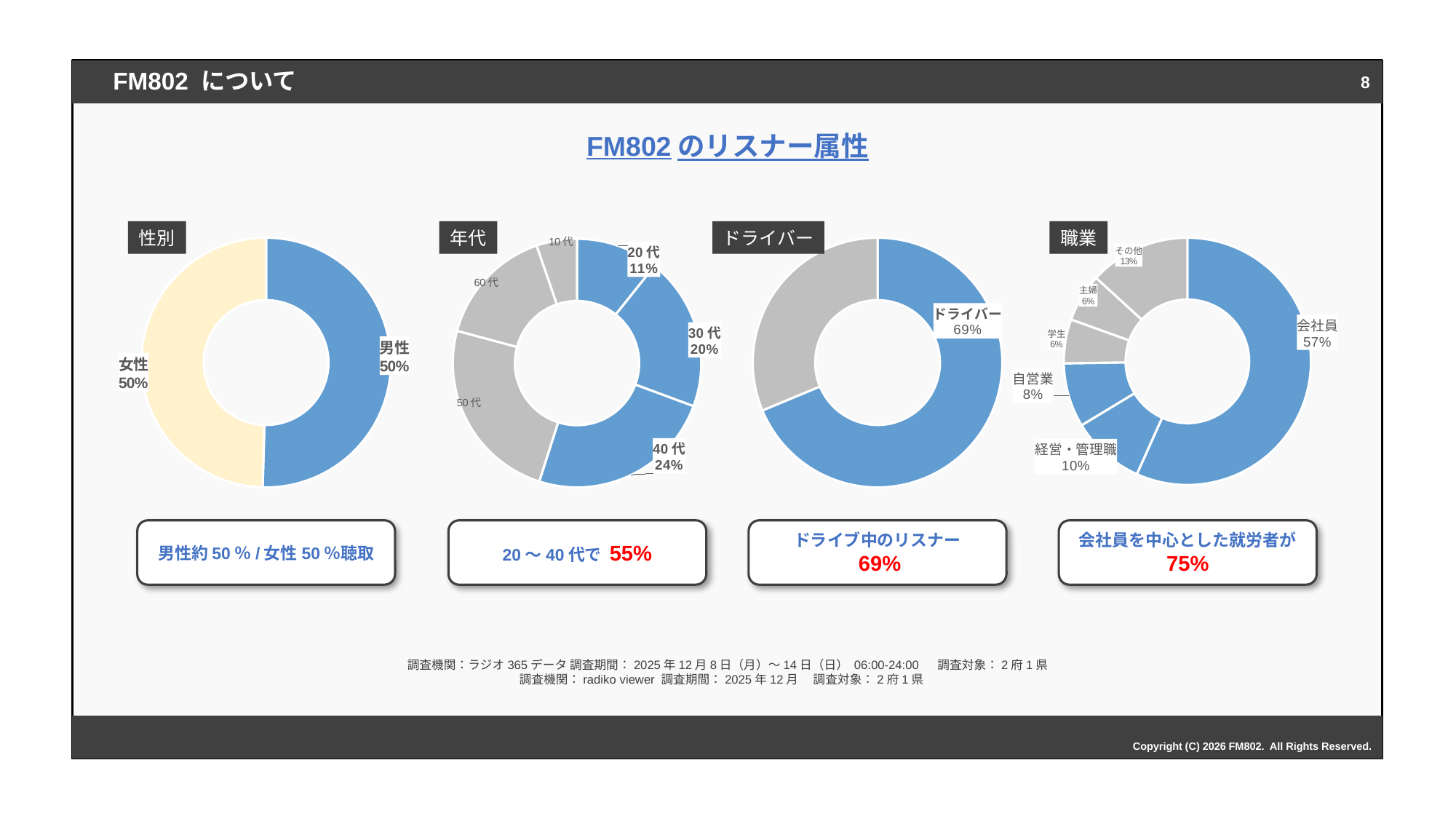

8
# FM802 について
FM802のリスナー属性
性別
年代
ドライバー
職業

### Chart

| Category | 列1 |
|---|---|
| 男性 | 50.44039710382921 |
| 女性 | 49.55960289617079 |

### Chart

| Category | 売上高 |
|---|---|
| 20代 | 10.717650602795741 |
| 30代 | 19.920139979362016 |
| 40代 | 24.28680386866039 |
| 50代 | 24.259243829435402 |
| 60代 | 15.545784916326438 |
| 10代 | 5.2703768034200085 |

### Chart

| Category | 列1 |
|---|---|
| ドライバー | 68.72682708338517 |
| 非ドライバー | 31.27317291661483 |

### Chart

| Category | 列1 |
|---|---|
| 会社員 | 54.1 |
| 経営・管理職 | 9.2 |
| 自営業 | 8.0 |
| 学生 | 5.5 |
| 主婦 | 6.0 |
| その他 | 12.6 |
男性約50％/女性50％聴取
20～40代で 55%
ドライブ中のリスナー
 69%
会社員を中心とした就労者が 75%
調査機関：ラジオ365データ 調査期間：2025年12月8日（月）～14日（日） 06:00-24:00 　調査対象：2府1県
調査機関：radiko viewer 調査期間：2025年12月 　調査対象：2府1県